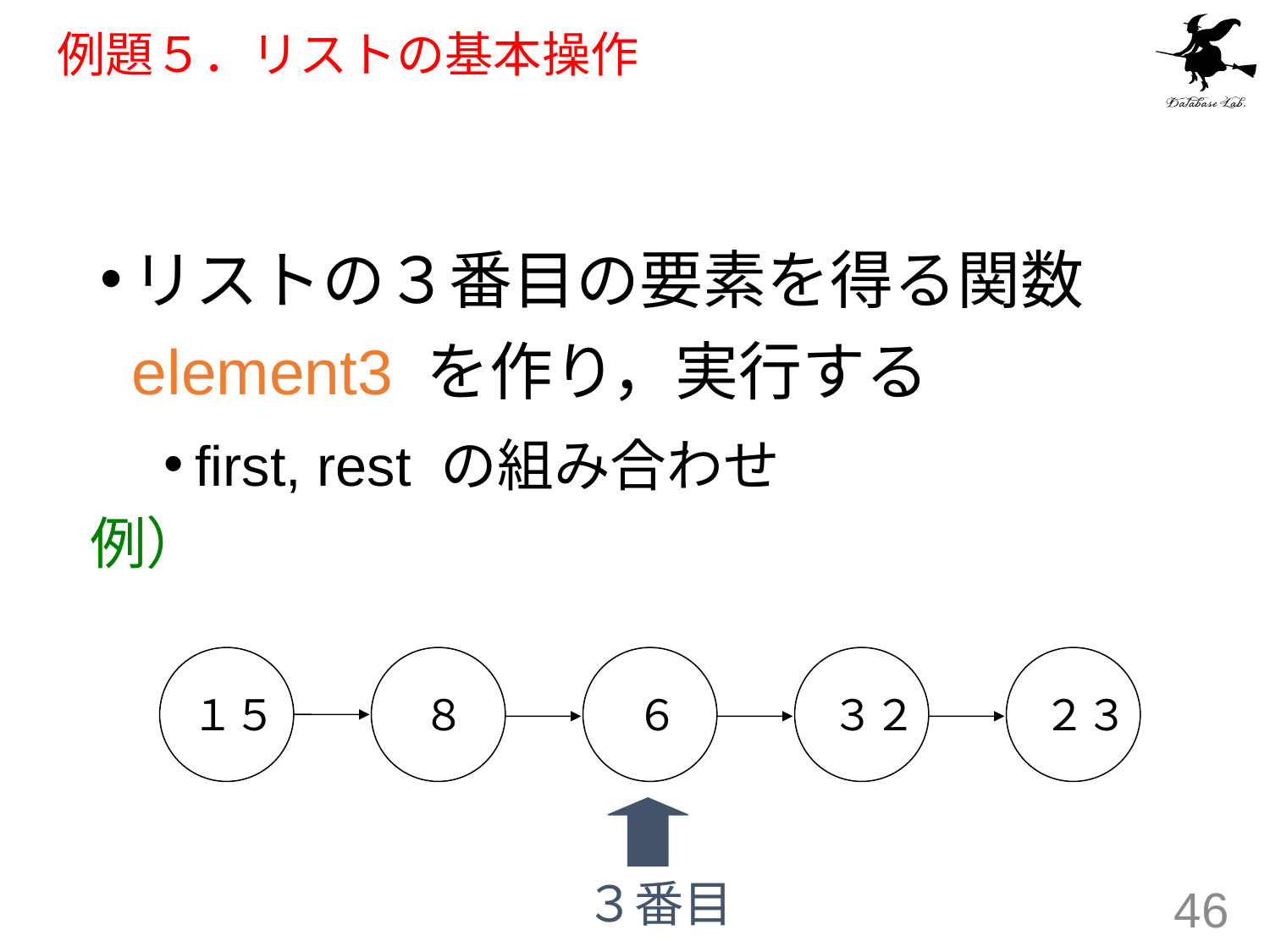

# 例題５．リストの基本操作
リストの３番目の要素を得る関数 element3 を作り，実行する
first, rest の組み合わせ

例）

１５
８
６
３２
２３

３番目
46